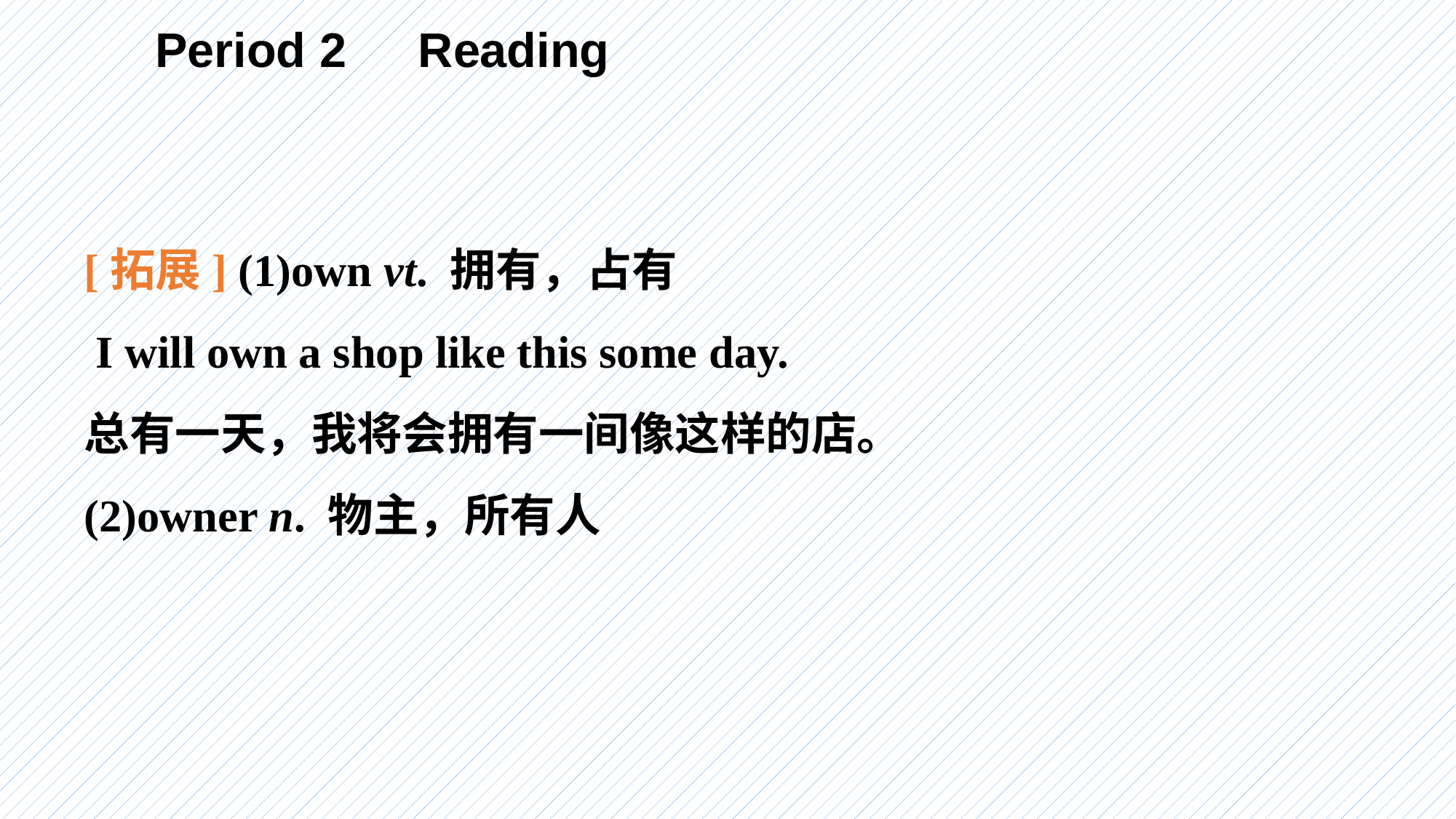

Period 2　Reading
[拓展] (1)own vt. 拥有，占有
 I will own a shop like this some day.
总有一天，我将会拥有一间像这样的店。
(2)owner n. 物主，所有人